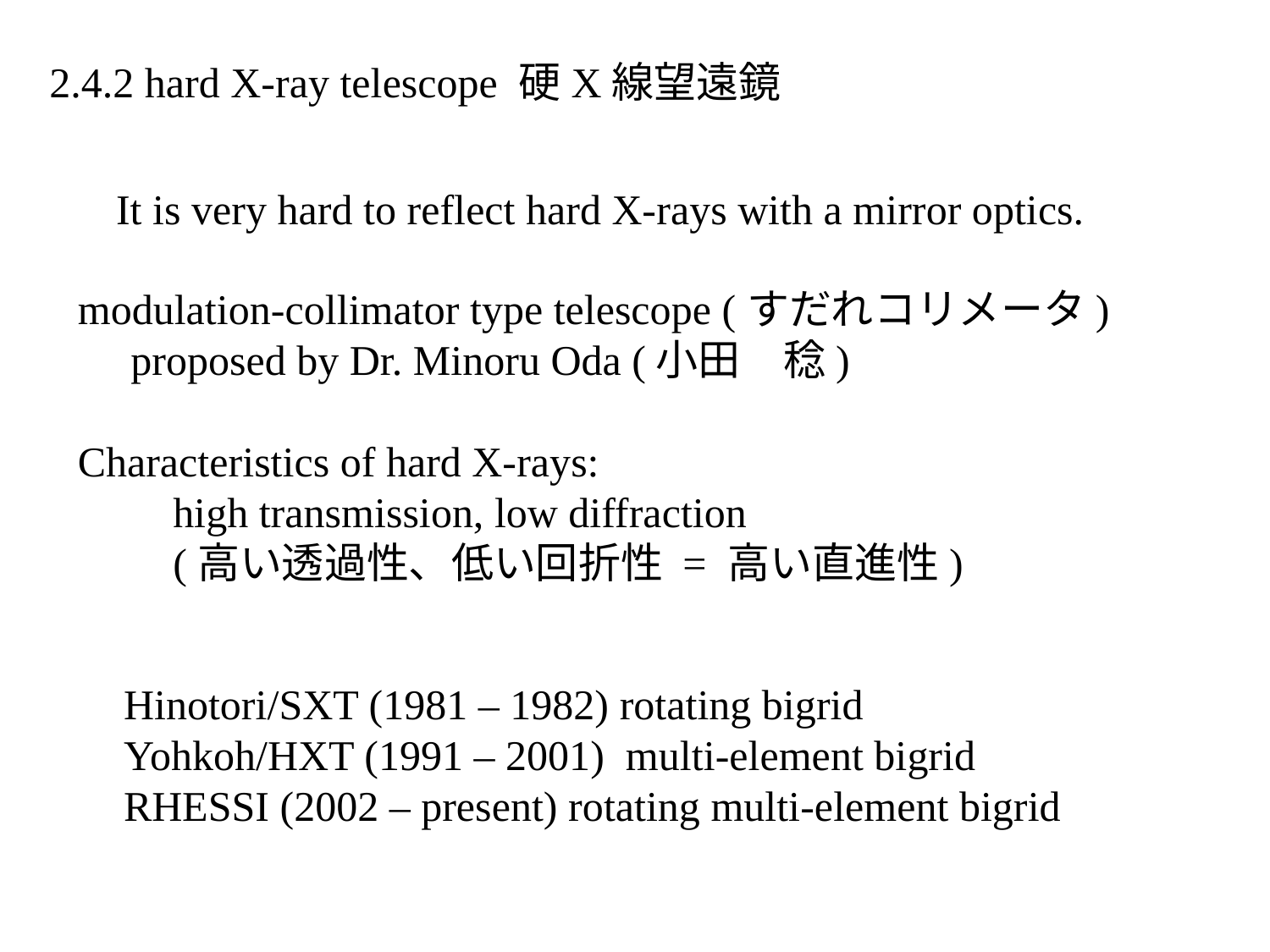

2.4.2 hard X-ray telescope 硬X線望遠鏡
It is very hard to reflect hard X-rays with a mirror optics.
modulation-collimator type telescope (すだれコリメータ)
     proposed by Dr. Minoru Oda (小田　稔)

Characteristics of hard X-rays:
         high transmission, low diffraction
         (高い透過性、低い回折性 = 高い直進性)
Hinotori/SXT (1981 – 1982) rotating bigrid
Yohkoh/HXT (1991 – 2001)  multi-element bigrid
RHESSI (2002 – present) rotating multi-element bigrid